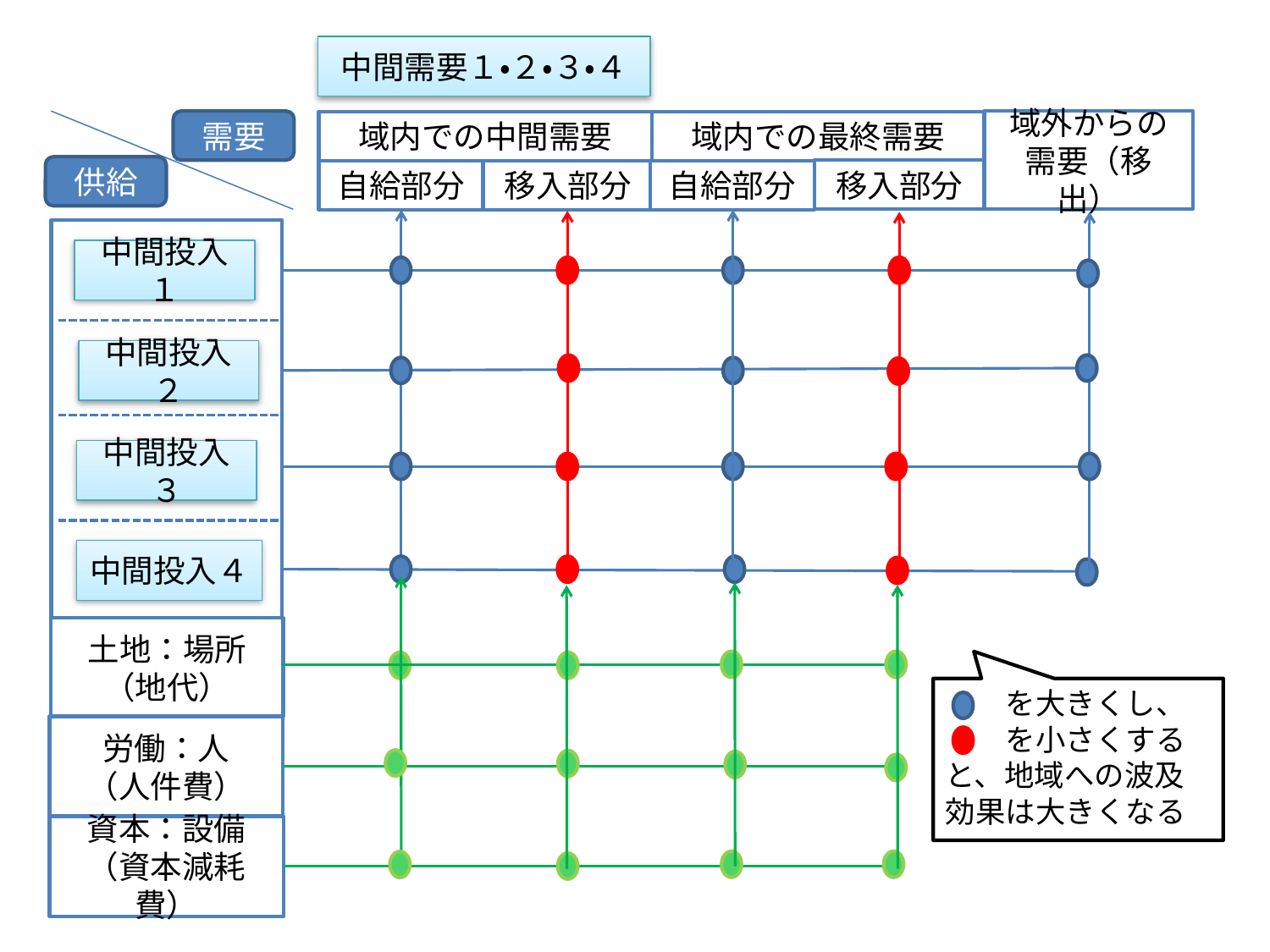

中間需要１・２・３・４
需要
域外からの需要（移出）
域内での中間需要
域内での最終需要
供給
移入部分
自給部分
移入部分
自給部分

中間投入１

中間投入２

中間投入３

中間投入４

土地：場所
（地代）

　　を大きくし、
　　を小さくすると、地域への波及効果は大きくなる

労働：人
（人件費）

資本：設備
（資本減耗費）